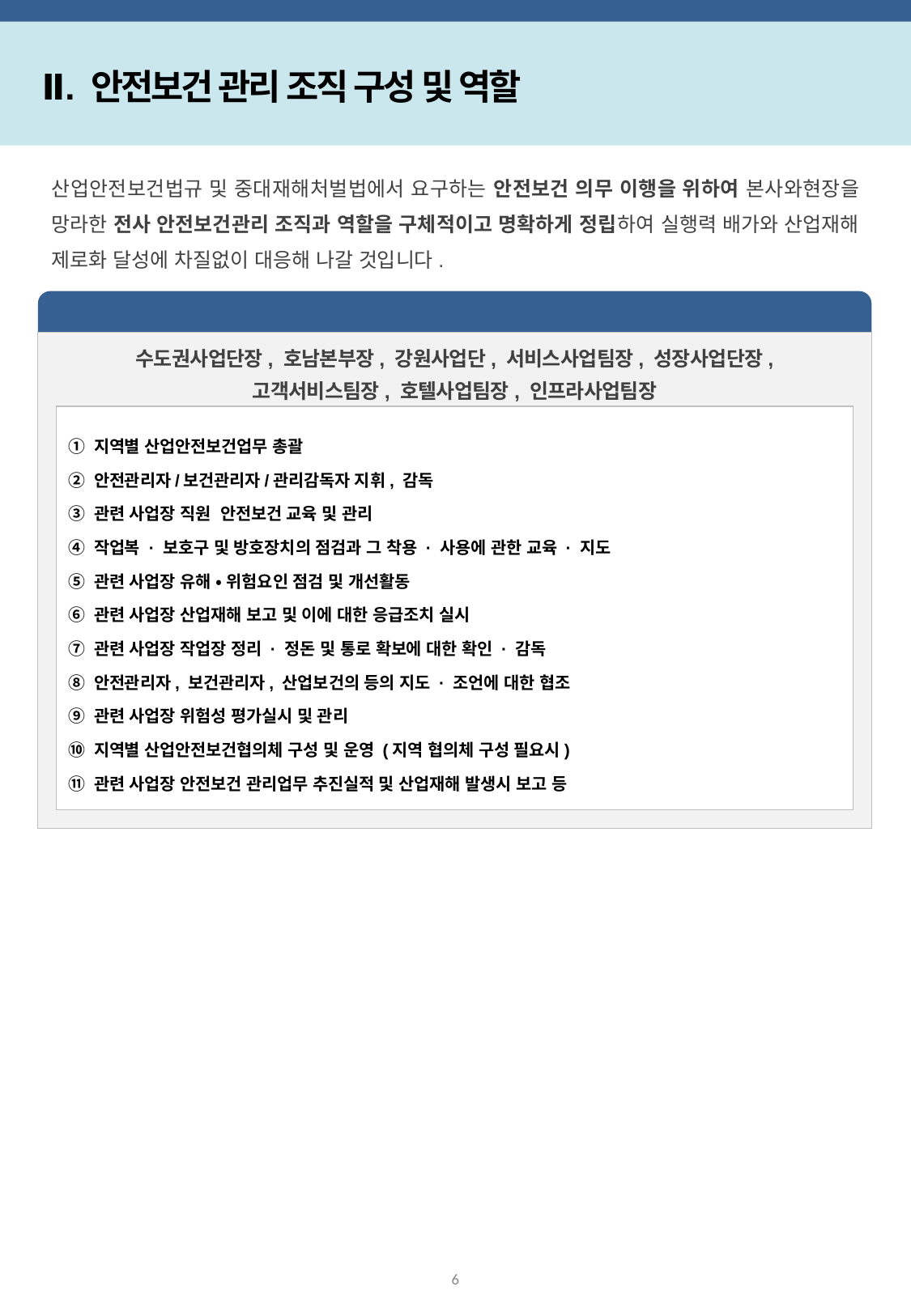

Ⅱ. 안전보건 관리 조직 구성 및 역할
산업안전보건법규 및 중대재해처벌법에서 요구하는 안전보건 의무 이행을 위하여 본사와현장을 망라한 전사 안전보건관리 조직과 역할을 구체적이고 명확하게 정립하여 실행력 배가와 산업재해 제로화 달성에 차질없이 대응해 나갈 것입니다.
지역/현장 안전관리 책임자  역할
수도권사업단장, 호남본부장, 강원사업단, 서비스사업팀장, 성장사업단장,
고객서비스팀장, 호텔사업팀장, 인프라사업팀장
① 지역별 산업안전보건업무 총괄
② 안전관리자/보건관리자/관리감독자 지휘, 감독
③ 관련 사업장 직원  안전보건 교육 및 관리
④ 작업복 · 보호구 및 방호장치의 점검과 그 착용 · 사용에 관한 교육 · 지도
⑤ 관련 사업장 유해 • 위험요인 점검 및 개선활동
⑥ 관련 사업장 산업재해 보고 및 이에 대한 응급조치 실시
⑦ 관련 사업장 작업장 정리 · 정돈 및 통로 확보에 대한 확인 · 감독
⑧ 안전관리자, 보건관리자, 산업보건의 등의 지도 · 조언에 대한 협조
⑨ 관련 사업장 위험성 평가실시 및 관리
⑩ 지역별 산업안전보건협의체 구성 및 운영 (지역 협의체 구성 필요시)
⑪ 관련 사업장 안전보건 관리업무 추진실적 및 산업재해 발생시 보고 등
6